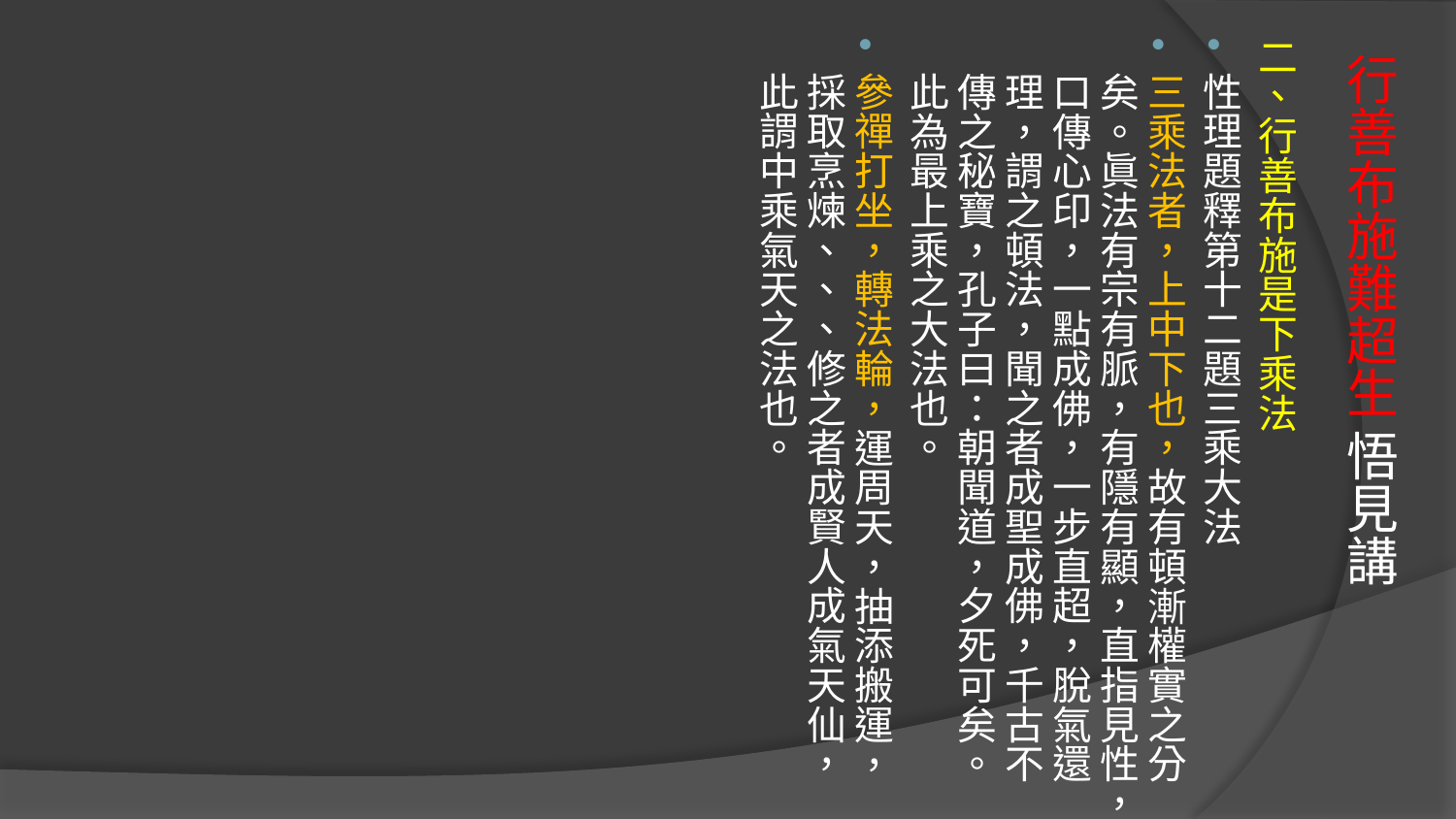

二、行善布施是下乘法
性理題釋第十二題三乘大法
三乘法者，上中下也，故有頓漸權實之分矣。眞法有宗有脈，有隱有顯，直指見性，口傳心印，一點成佛，一步直超，脫氣還理，謂之頓法，聞之者成聖成佛，千古不傳之秘寶，孔子曰：朝聞道，夕死可矣。此為最上乘之大法也。
參禪打坐，轉法輪，運周天，抽添搬運，採取烹煉、、、修之者成賢人成氣天仙，此謂中乘氣天之法也。

# 行善布施難超生 悟見講